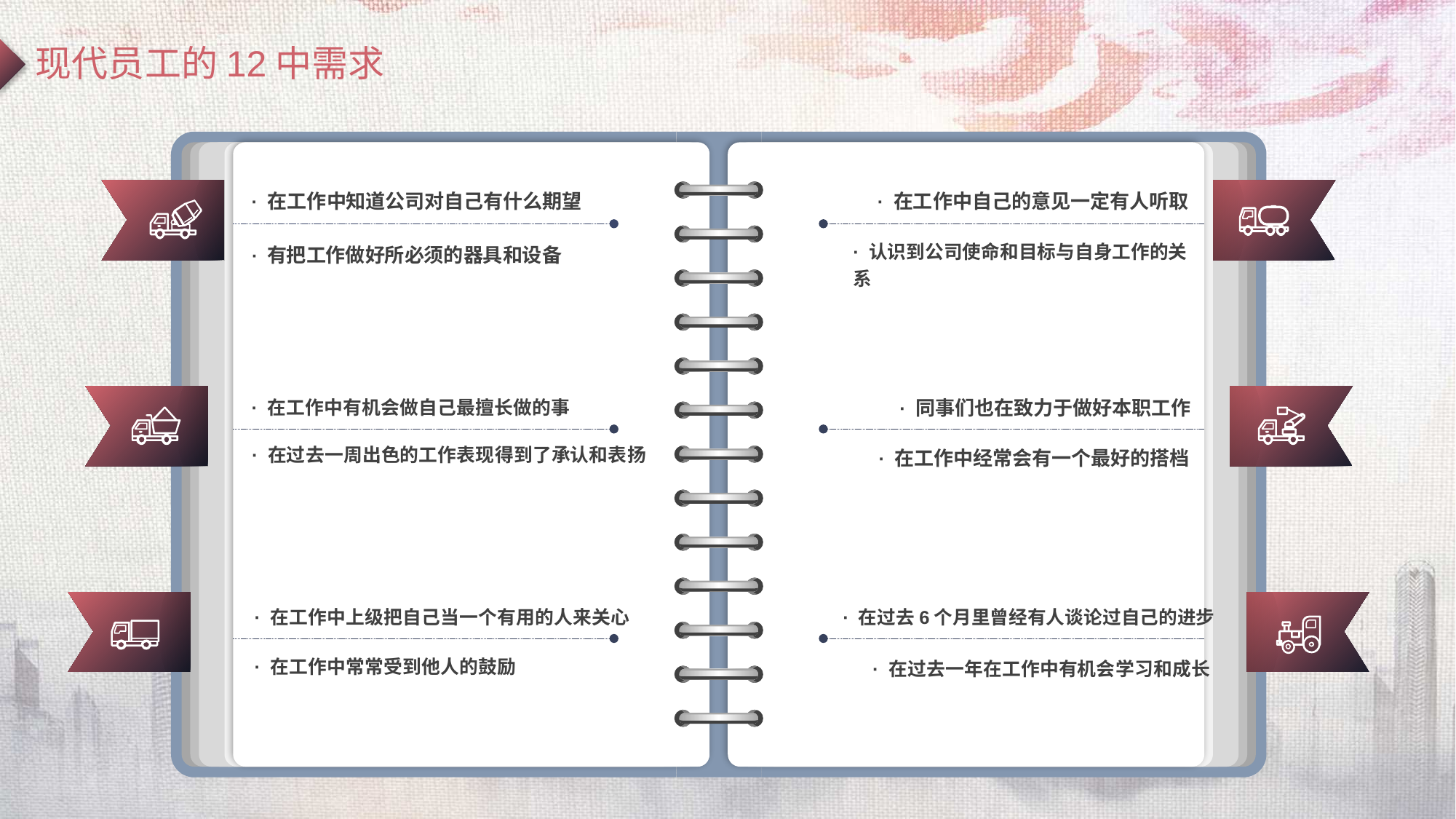

现代员工的12中需求

· 在工作中自己的意见一定有人听取
· 在工作中知道公司对自己有什么期望

· 在工作中有机会做自己最擅长做的事
· 同事们也在致力于做好本职工作

· 在工作中经常会有一个最好的搭档

· 认识到公司使命和目标与自身工作的关系
· 有把工作做好所必须的器具和设备
· 在过去一周出色的工作表现得到了承认和表扬
· 在工作中上级把自己当一个有用的人来关心
· 在过去6个月里曾经有人谈论过自己的进步
· 在工作中常常受到他人的鼓励
· 在过去一年在工作中有机会学习和成长